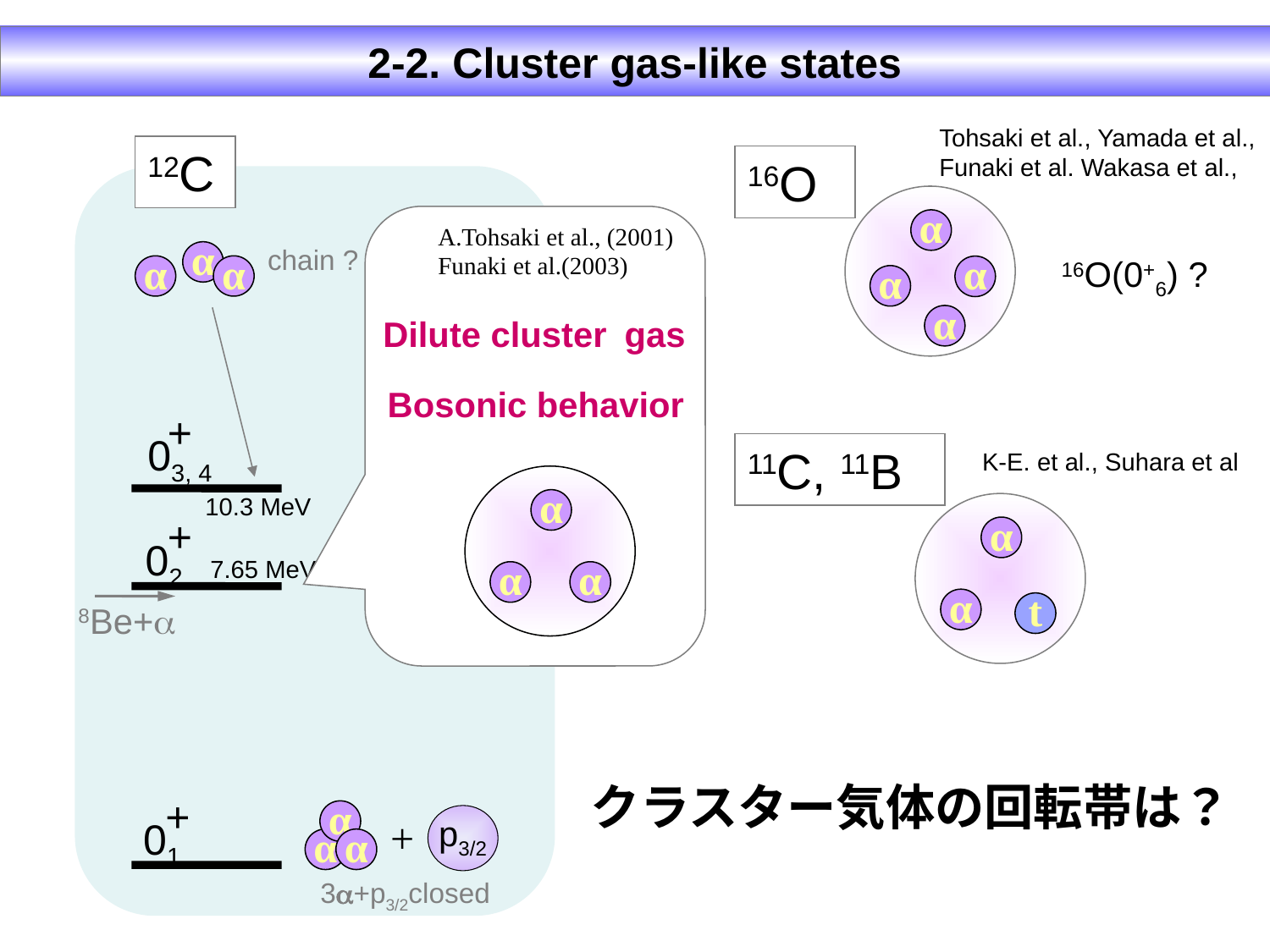

2-2. Cluster gas-like states
Tohsaki et al., Yamada et al.,
Funaki et al. Wakasa et al.,
12C
16O

α
A.Tohsaki et al., (2001)
Funaki et al.(2003)
chain ?
α
α
α
16O(0+6) ?
α
α
α
Dilute cluster gas

Bosonic behavior
+
03, 4
11C, 11B
K-E. et al., Suhara et al

α
α
α
10.3 MeV

+
02
α
7.65 MeV

α
8Be+α
t

クラスター気体の回転帯は？
+
01
α
p3/2
+
α
α

3α+p3/2closed